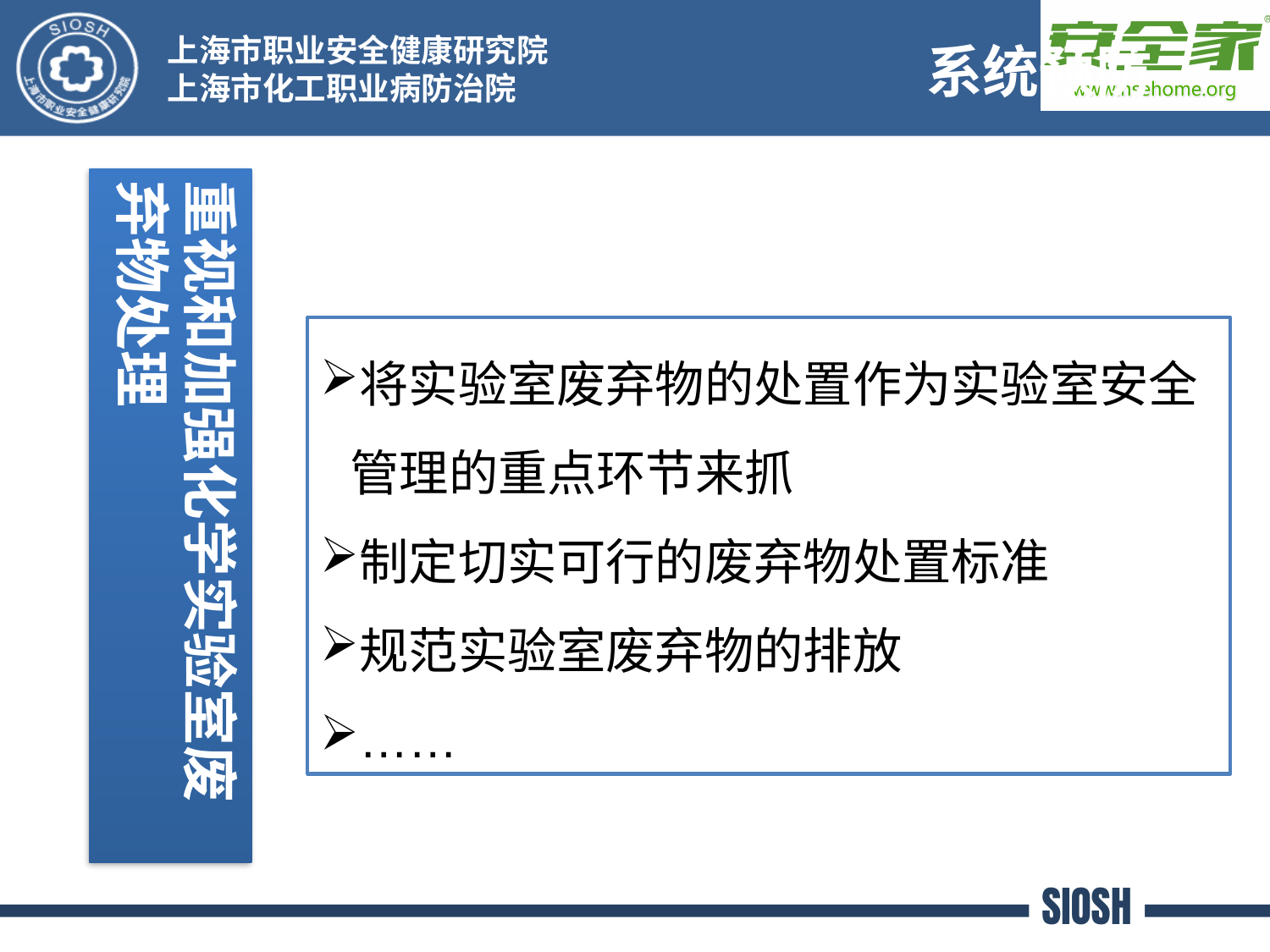

系统预防
重视和加强化学实验室废弃物处理
将实验室废弃物的处置作为实验室安全管理的重点环节来抓
制定切实可行的废弃物处置标准
规范实验室废弃物的排放
……